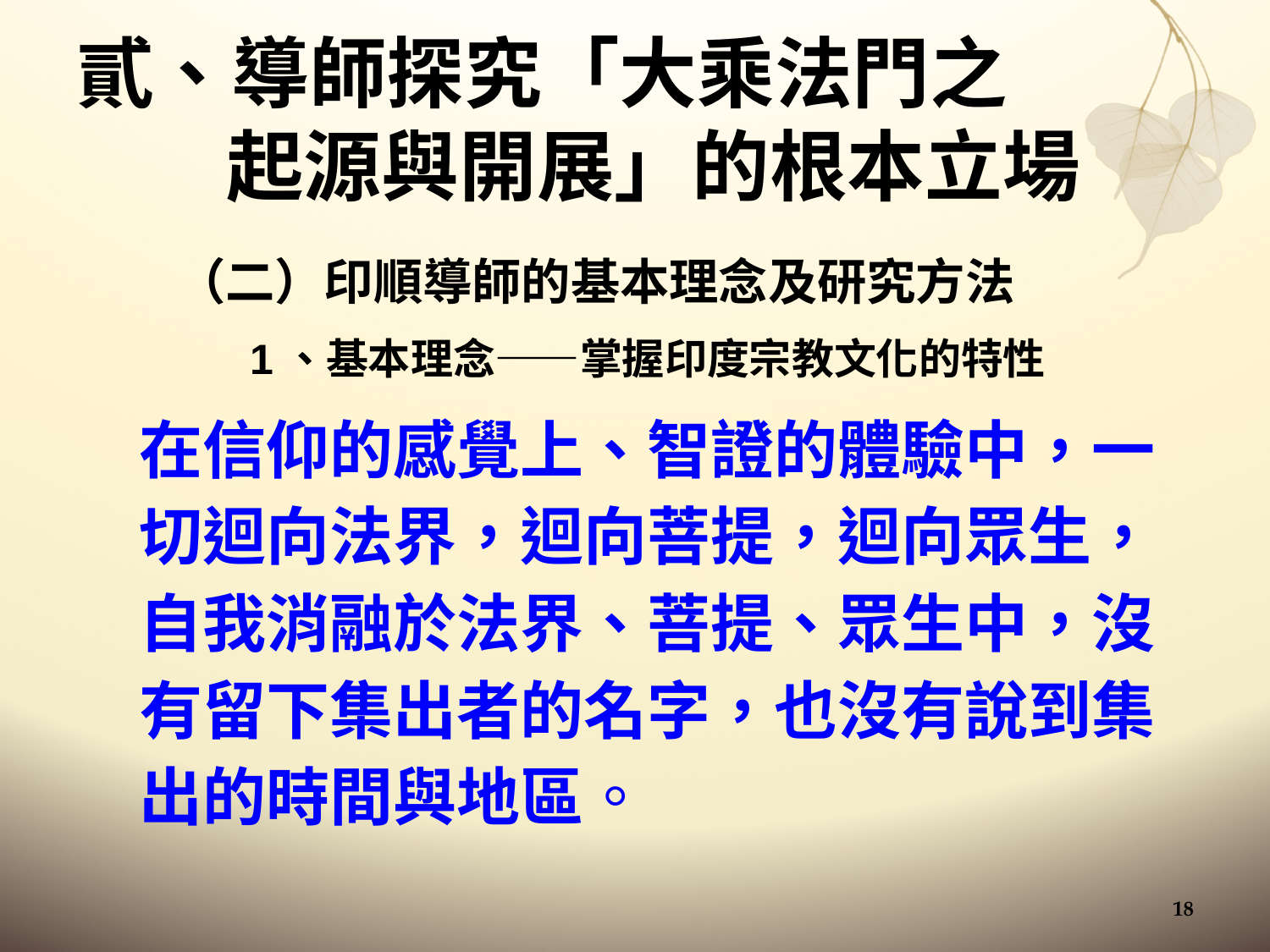

# 貳、導師探究「大乘法門之起源與開展」的根本立場
（二）印順導師的基本理念及研究方法
1、基本理念——掌握印度宗教文化的特性
在信仰的感覺上、智證的體驗中，一切迴向法界，迴向菩提，迴向眾生，自我消融於法界、菩提、眾生中，沒有留下集出者的名字，也沒有說到集出的時間與地區。
18